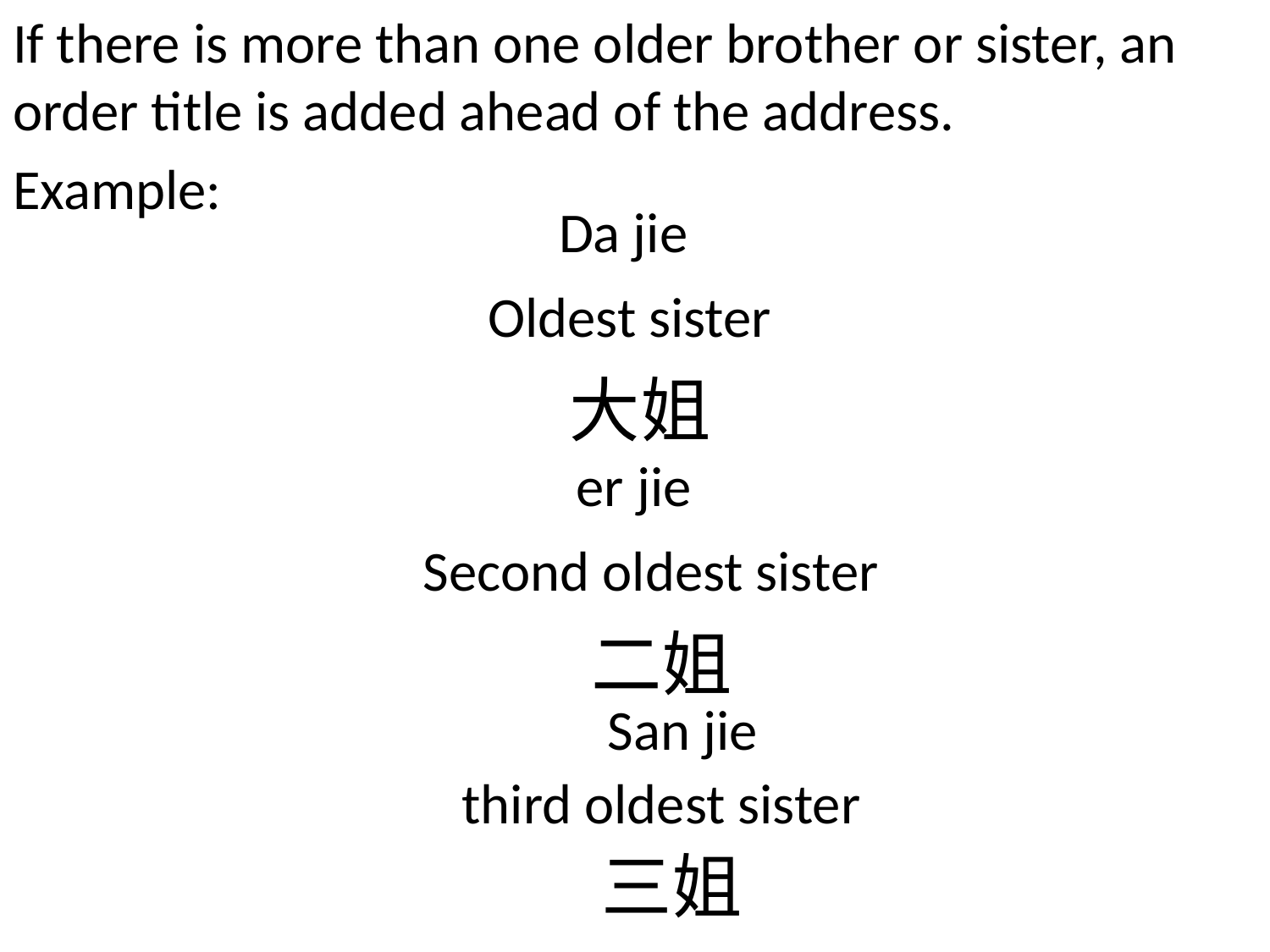

If there is more than one older brother or sister, an order title is added ahead of the address.
Example:
Da jie
Oldest sister
大姐
er jie
Second oldest sister
二姐
San jie
third oldest sister
三姐